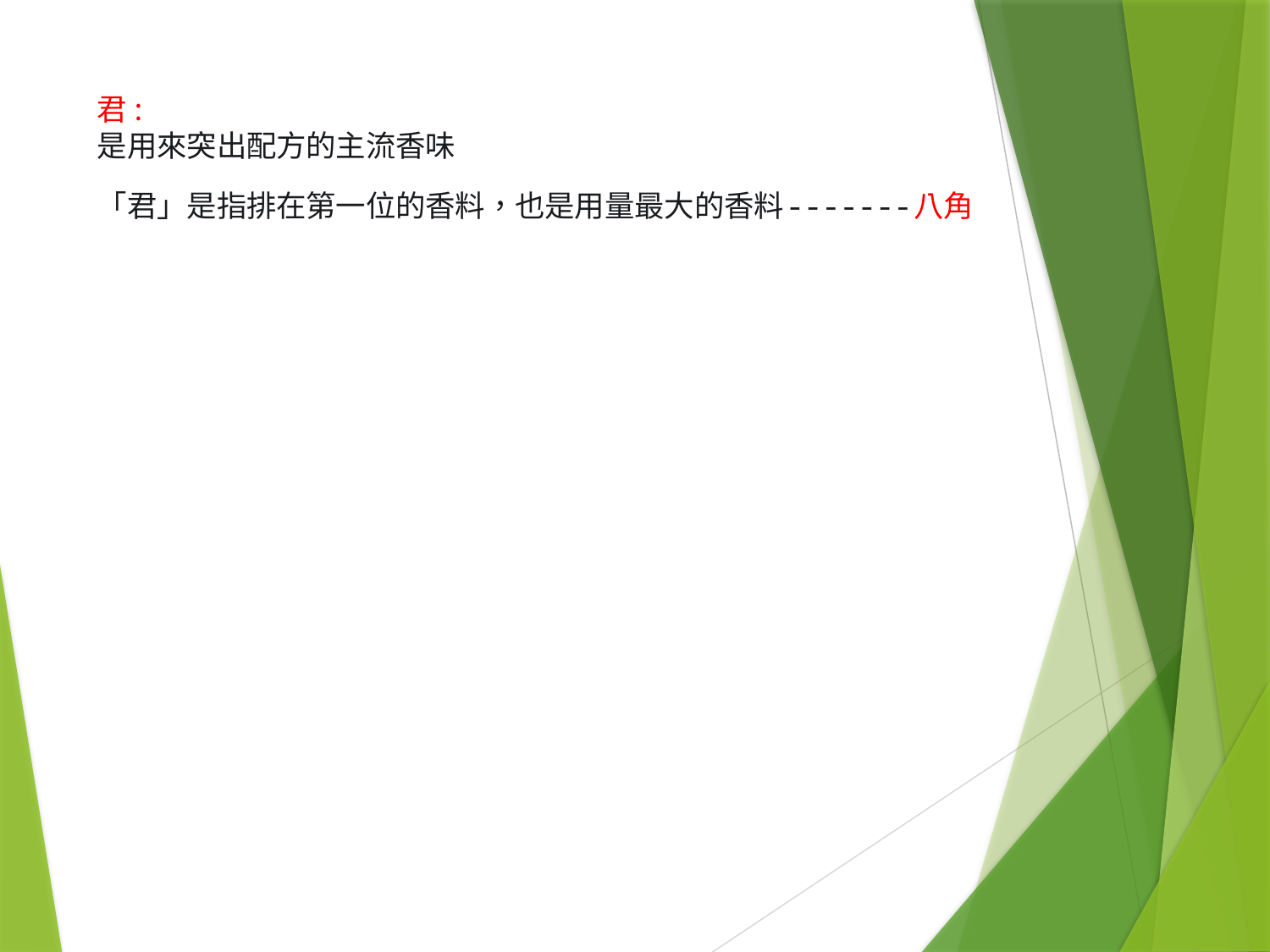

# 君: 是用來突出配方的主流香味 「君」是指排在第一位的香料，也是用量最大的香料-------八角